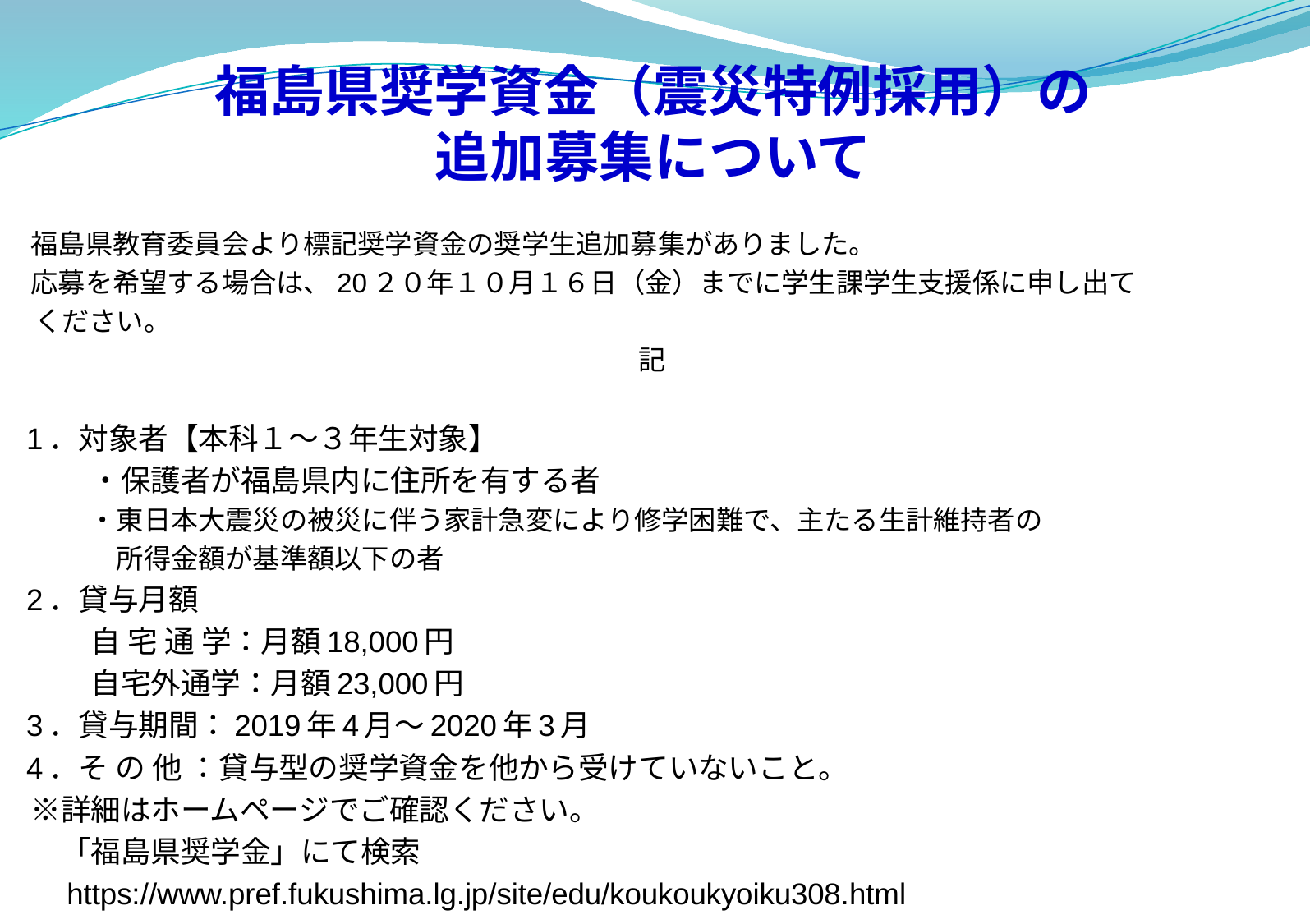

# 福島県奨学資金（震災特例採用）の 追加募集について
    福島県教育委員会より標記奨学資金の奨学生追加募集がありました。
    応募を希望する場合は、20２０年１０月１６日（金）までに学生課学生支援係に申し出て
　 ください。
記

   1．対象者【本科１～３年生対象】
　　　・保護者が福島県内に住所を有する者
　　　 ・東日本大震災の被災に伴う家計急変により修学困難で、主たる生計維持者の
　　　　 所得金額が基準額以下の者
   2．貸与月額
　　　自 宅 通 学：月額18,000円
　　　自宅外通学：月額23,000円
   3．貸与期間：2019年4月～2020年3月
   4．そ の 他 ：貸与型の奨学資金を他から受けていないこと。
　※詳細はホームページでご確認ください。
　　「福島県奨学金」にて検索
　　https://www.pref.fukushima.lg.jp/site/edu/koukoukyoiku308.html